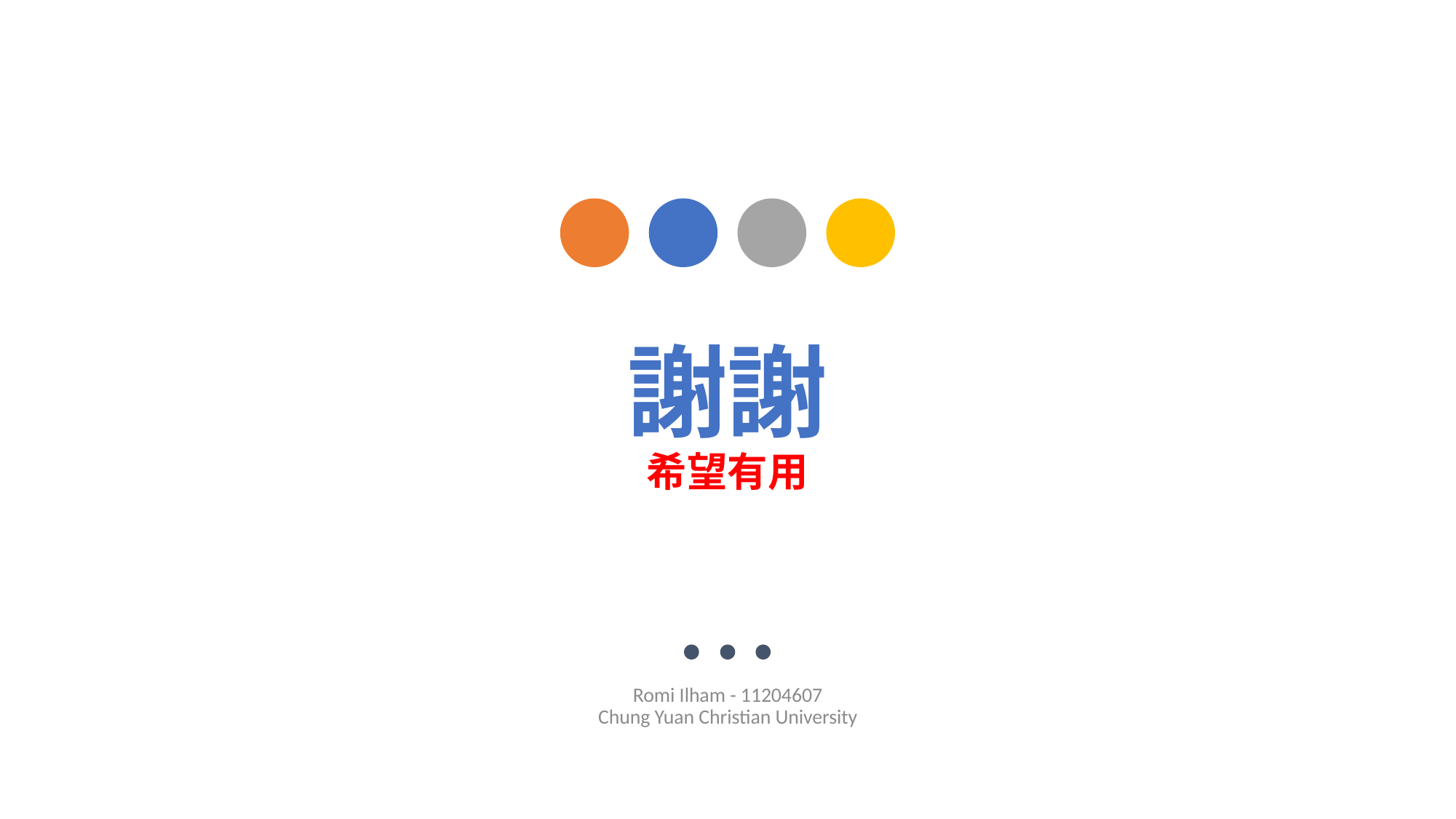

# 謝謝
希望有用
Romi Ilham - 11204607
Chung Yuan Christian University